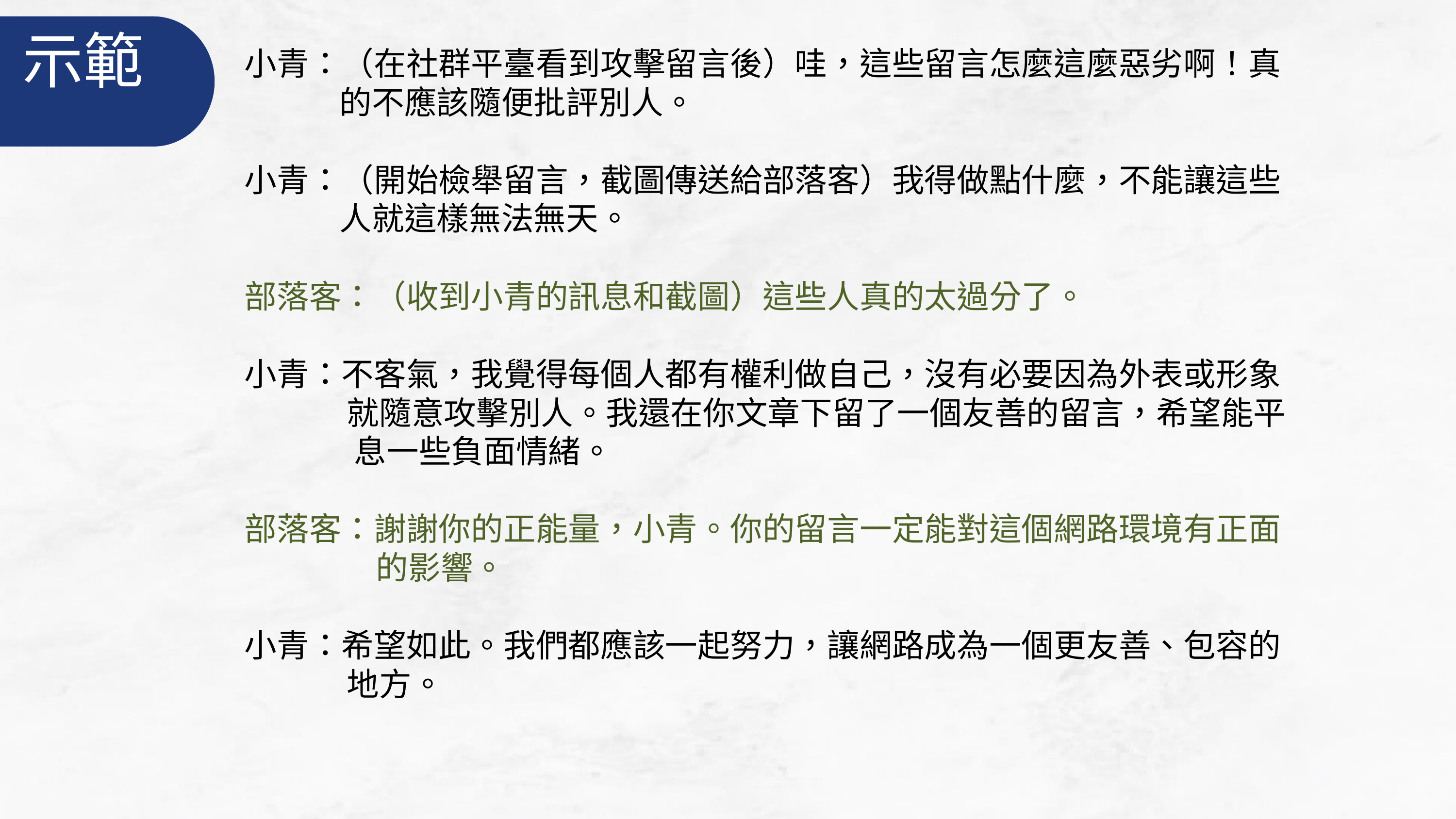

示範
小青：（在社群平臺看到攻擊留言後）哇，這些留言怎麼這麼惡劣啊！真
            的不應該隨便批評別人。

小青：（開始檢舉留言，截圖傳送給部落客）我得做點什麼，不能讓這些
            人就這樣無法無天。

部落客：（收到小青的訊息和截圖）這些人真的太過分了。

小青：不客氣，我覺得每個人都有權利做自己，沒有必要因為外表或形象
             就隨意攻擊別人。我還在你文章下留了一個友善的留言，希望能平
              息一些負面情緒。

部落客：謝謝你的正能量，小青。你的留言一定能對這個網路環境有正面
                 的影響。

小青：希望如此。我們都應該一起努力，讓網路成為一個更友善、包容的
             地方。